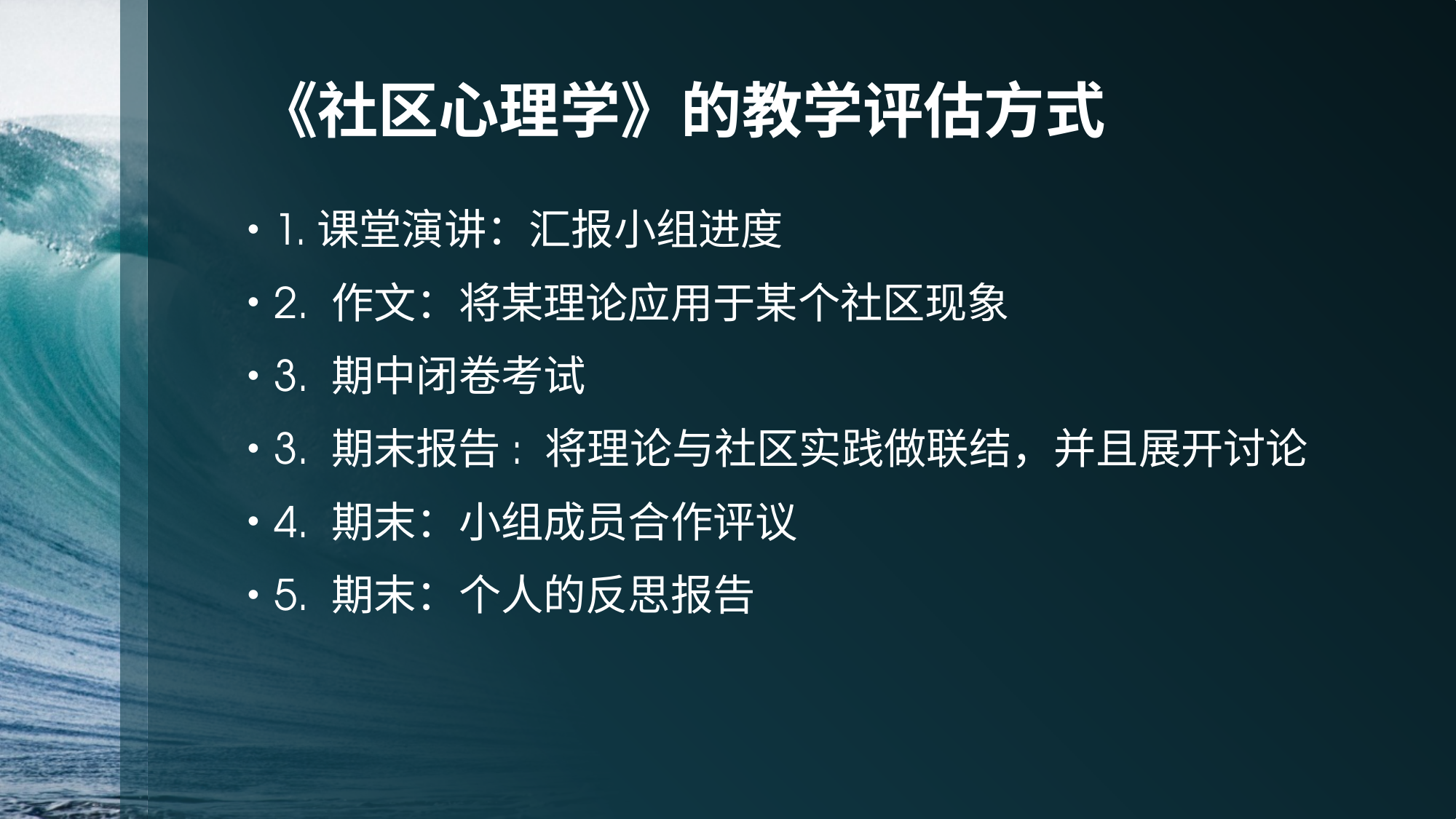

# 《社区心理学》的教学评估方式
1.课堂演讲：汇报小组进度
2. 作文：将某理论应用于某个社区现象
3. 期中闭卷考试
3. 期末报告: 将理论与社区实践做联结，并且展开讨论
4. 期末：小组成员合作评议
5. 期末：个人的反思报告